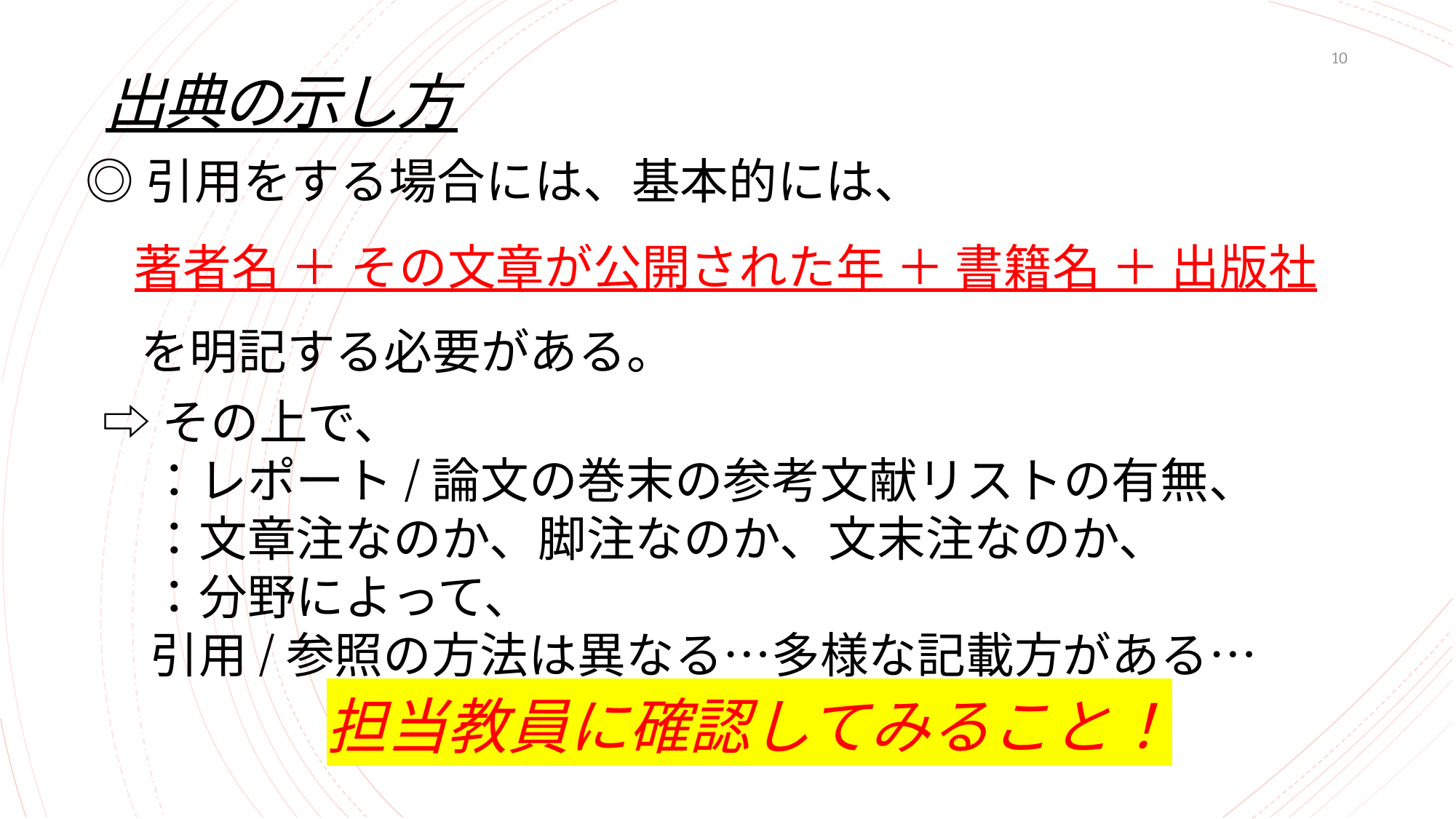

10
# 出典の示し方
◎引用をする場合には、基本的には、
　著者名 ＋ その文章が公開された年 ＋ 書籍名 ＋ 出版社
    を明記する必要がある。
⇨その上で、
　：レポート/論文の巻末の参考文献リストの有無、
　：文章注なのか、脚注なのか、文末注なのか、
　：分野によって、
　引用/参照の方法は異なる…多様な記載方がある…
担当教員に確認してみること！